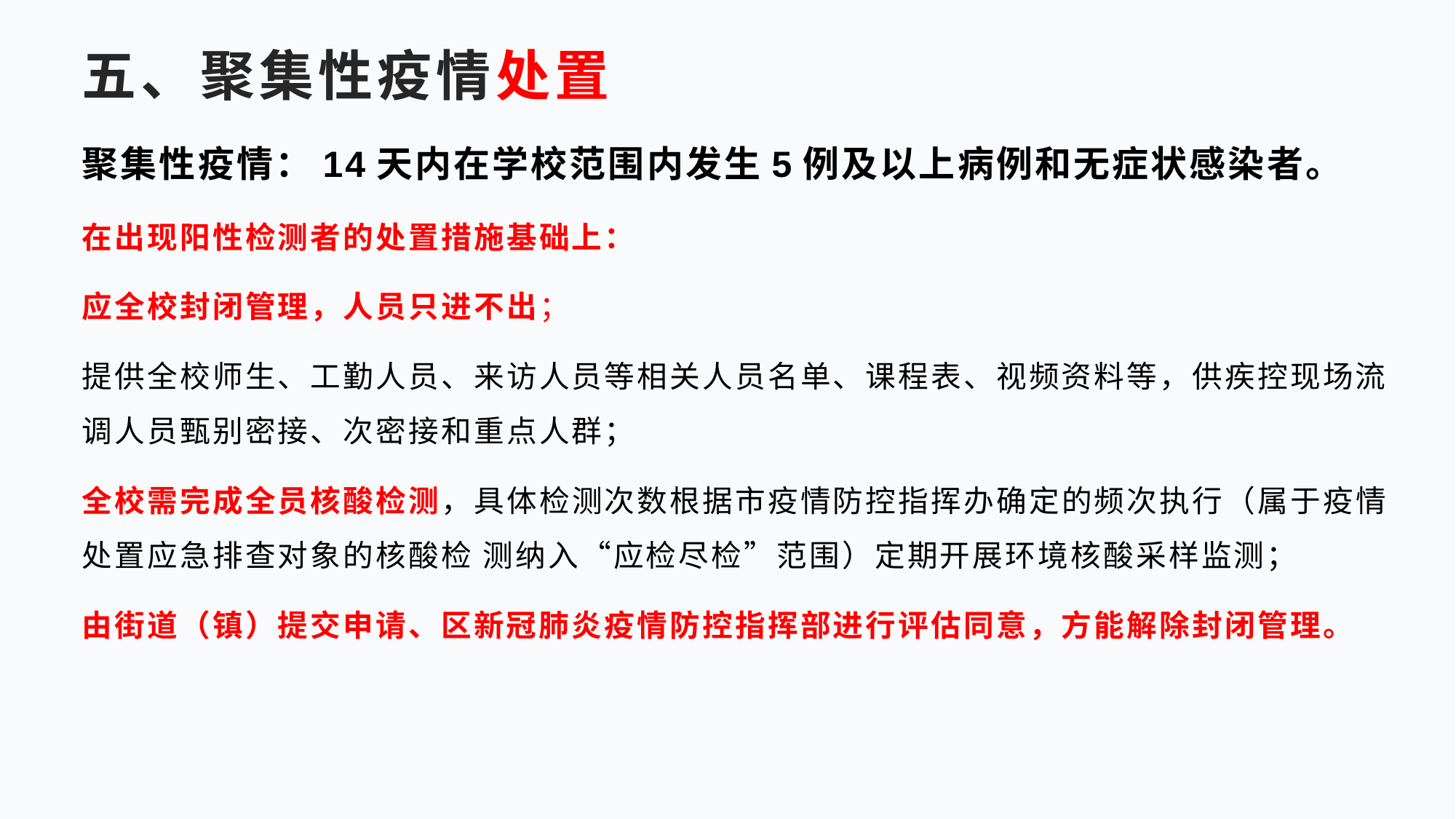

# 五、聚集性疫情处置
聚集性疫情：14天内在学校范围内发生5例及以上病例和无症状感染者。
在出现阳性检测者的处置措施基础上：
应全校封闭管理，人员只进不出；
提供全校师生、工勤人员、来访人员等相关人员名单、课程表、视频资料等，供疾控现场流调人员甄别密接、次密接和重点人群；
全校需完成全员核酸检测，具体检测次数根据市疫情防控指挥办确定的频次执行（属于疫情处置应急排查对象的核酸检 测纳入“应检尽检”范围）定期开展环境核酸采样监测；
由街道（镇）提交申请、区新冠肺炎疫情防控指挥部进行评估同意，方能解除封闭管理。